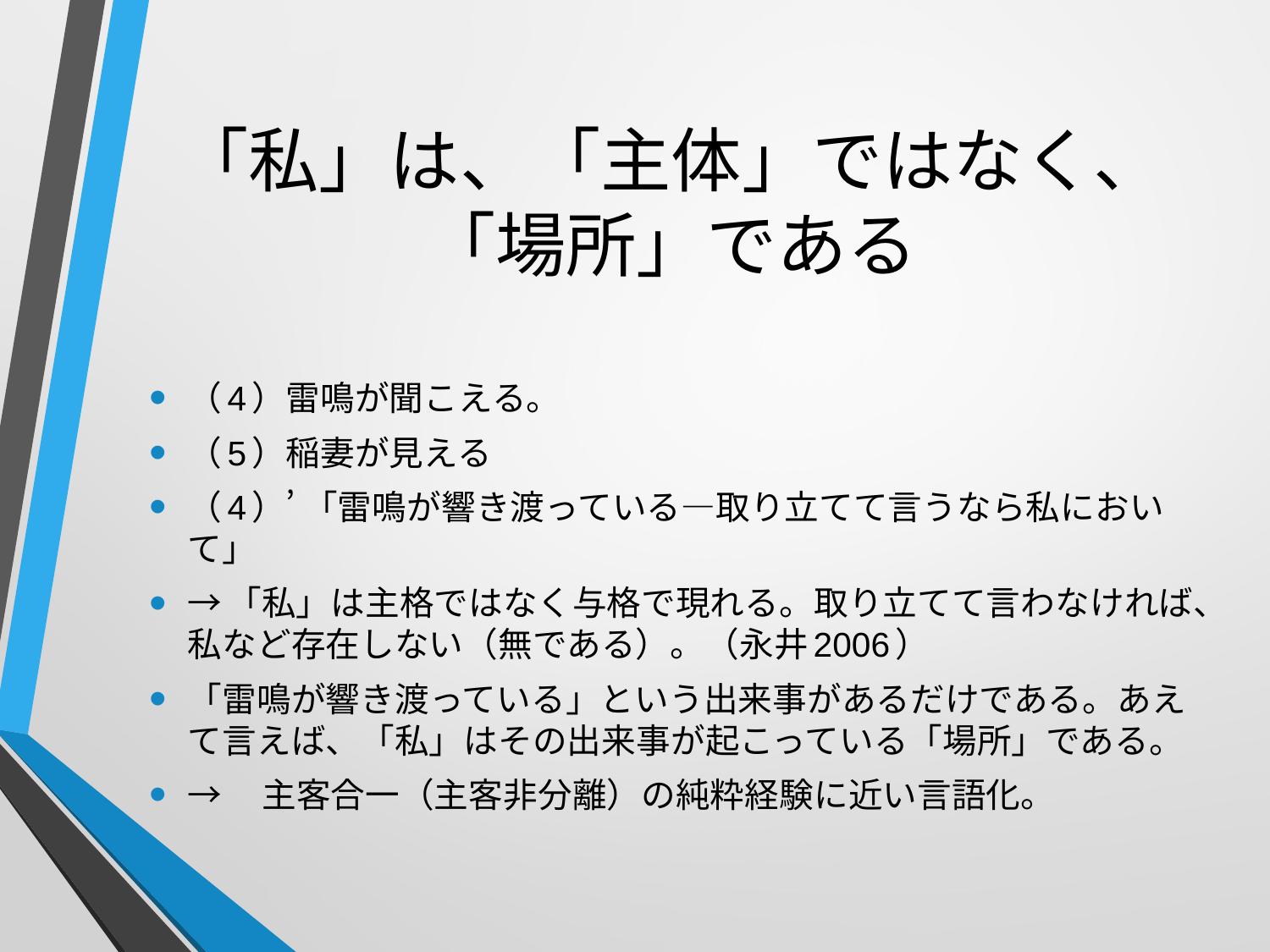

# 「私」は、「主体」ではなく、「場所」である
（4）雷鳴が聞こえる。
（5）稲妻が見える
（4）’ 「雷鳴が響き渡っている―取り立てて言うなら私において」
→「私」は主格ではなく与格で現れる。取り立てて言わなければ、私など存在しない（無である）。（永井2006）
「雷鳴が響き渡っている」という出来事があるだけである。あえて言えば、「私」はその出来事が起こっている「場所」である。
→　主客合一（主客非分離）の純粋経験に近い言語化。